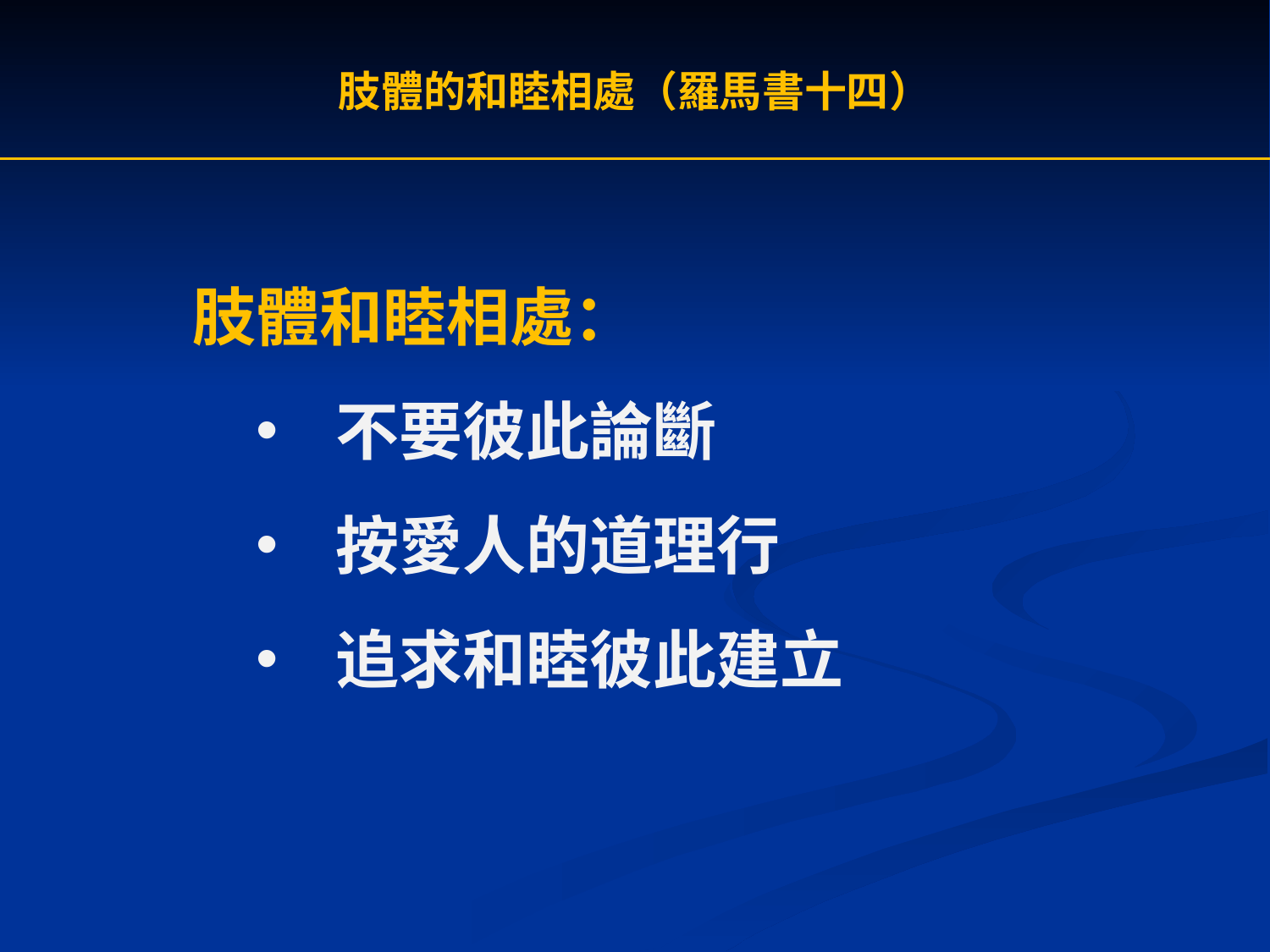

肢體的和睦相處（羅馬書十四）
肢體和睦相處：
不要彼此論斷
按愛人的道理行
追求和睦彼此建立